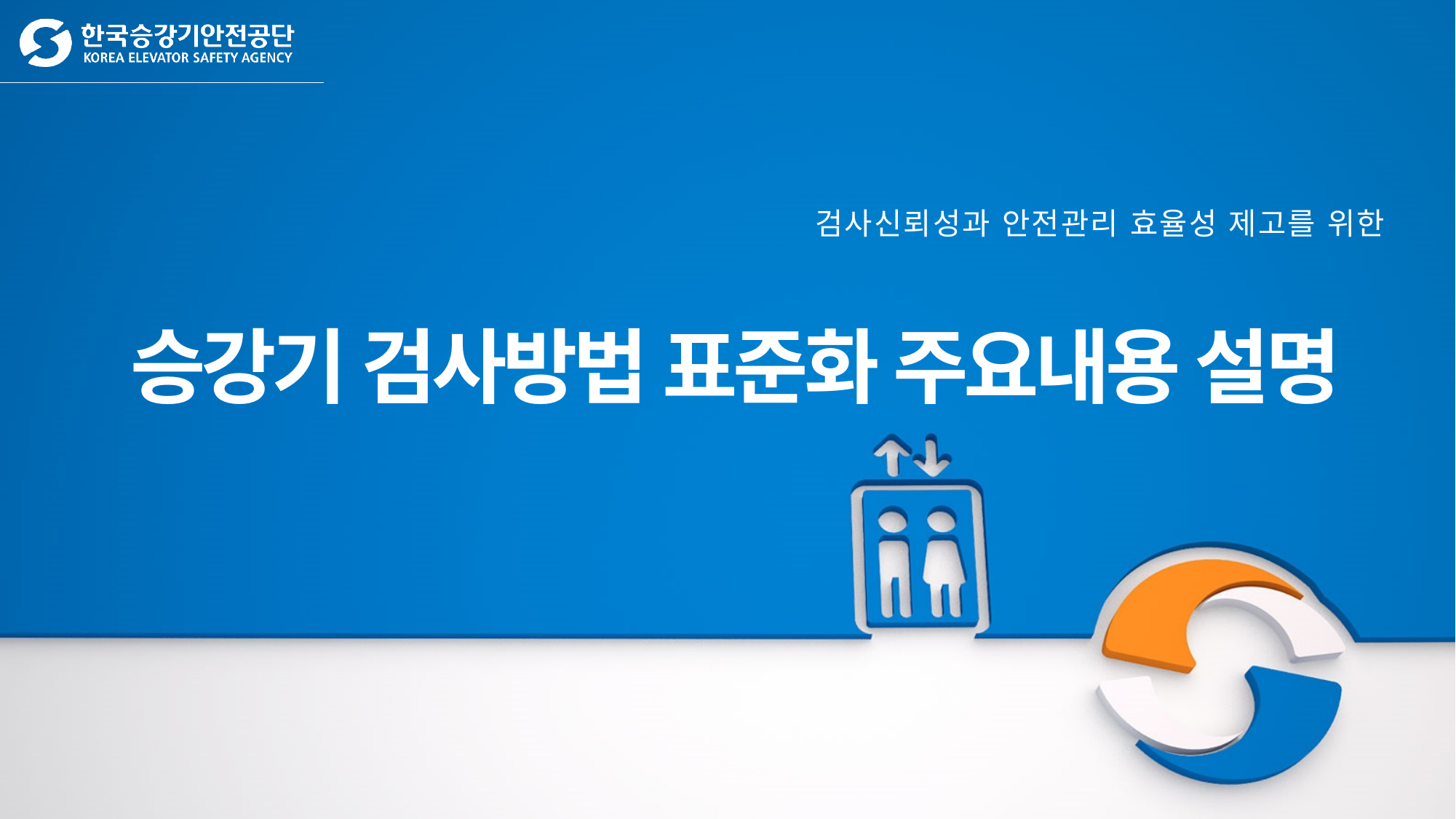

검사신뢰성과 안전관리 효율성 제고를 위한
승강기 검사방법 표준화 주요내용 설명